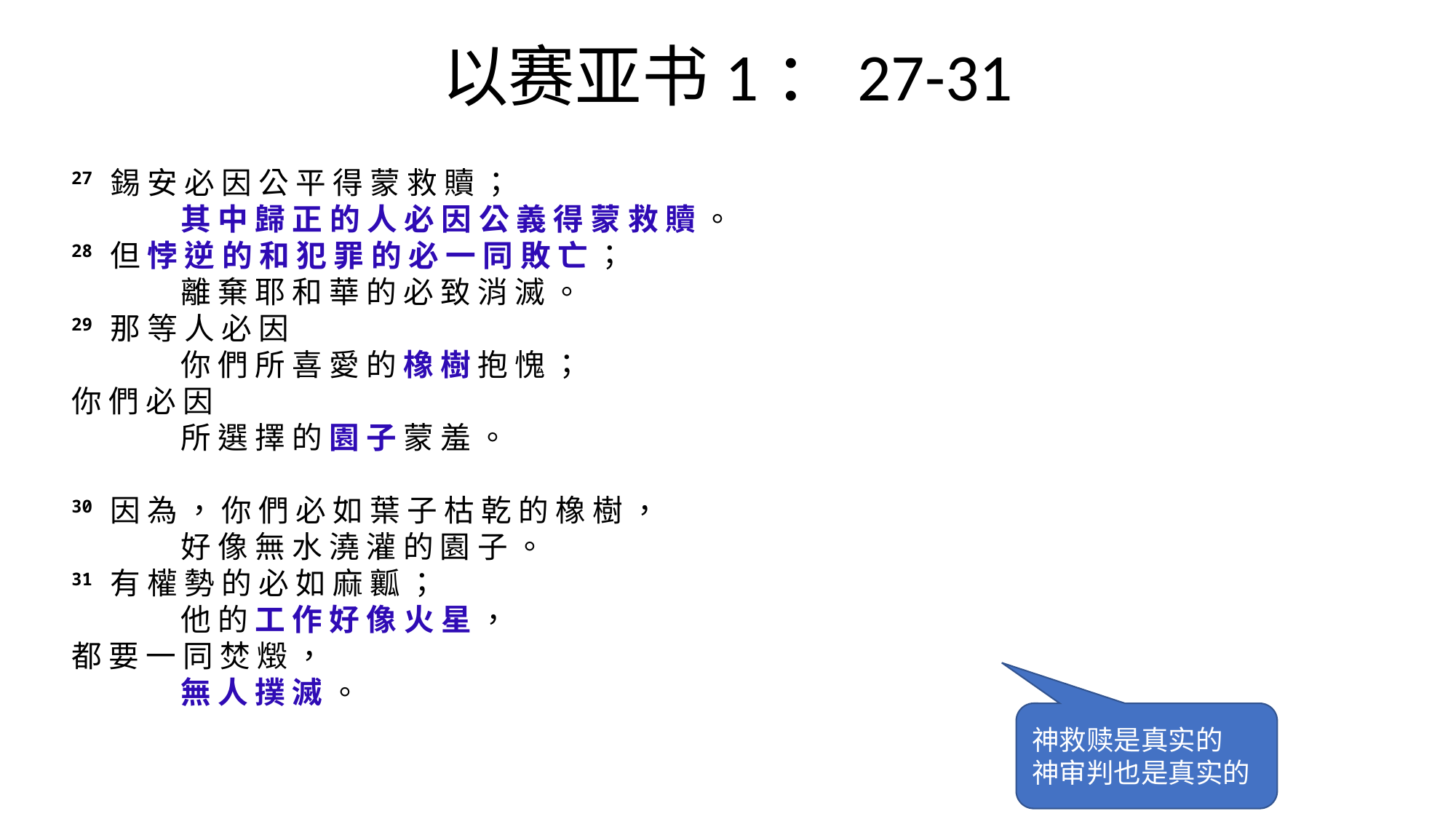

# 以赛亚书1：27-31
27 錫 安 必 因 公 平 得 蒙 救 贖 ；
	其 中 歸 正 的 人 必 因 公 義 得 蒙 救 贖 。
28 但 悖 逆 的 和 犯 罪 的 必 一 同 敗 亡 ；
	離 棄 耶 和 華 的 必 致 消 滅 。
29 那 等 人 必 因
	你 們 所 喜 愛 的 橡 樹 抱 愧 ；
你 們 必 因
	所 選 擇 的 園 子 蒙 羞 。

30 因 為 ， 你 們 必 如 葉 子 枯 乾 的 橡 樹 ，
	好 像 無 水 澆 灌 的 園 子 。
31 有 權 勢 的 必 如 麻 瓤 ；
	他 的 工 作 好 像 火 星 ，
都 要 一 同 焚 燬 ，
	無 人 撲 滅 。

神救赎是真实的
神审判也是真实的